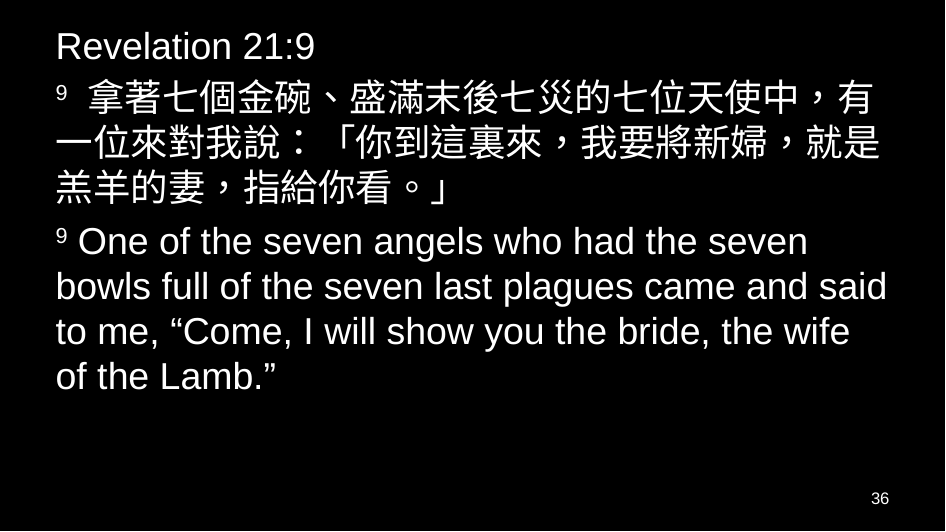

Revelation 21:9
9 拿著七個金碗、盛滿末後七災的七位天使中，有一位來對我說：「你到這裏來，我要將新婦，就是羔羊的妻，指給你看。」
9 One of the seven angels who had the seven bowls full of the seven last plagues came and said to me, “Come, I will show you the bride, the wife of the Lamb.”

36